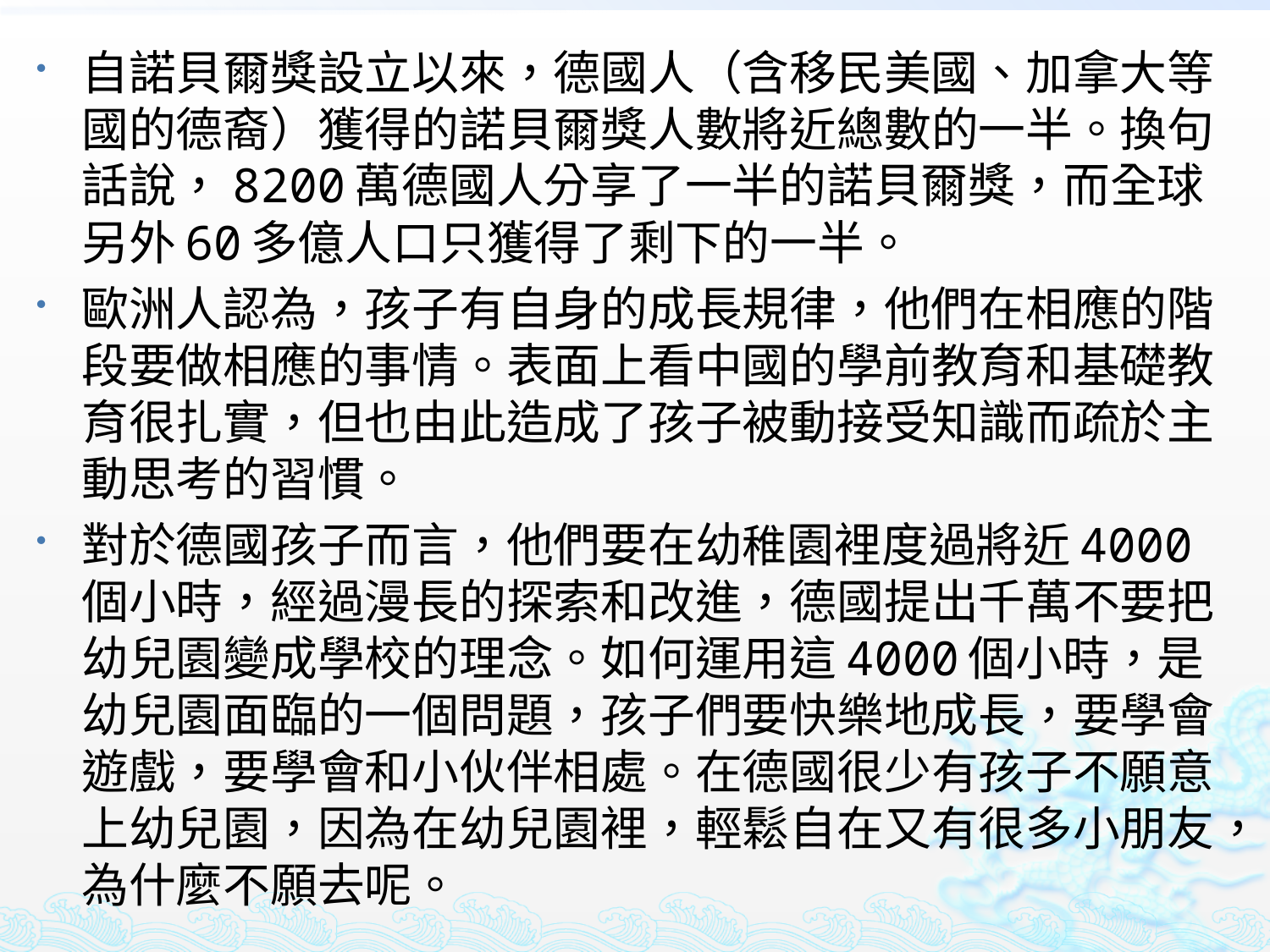

自諾貝爾獎設立以來，德國人（含移民美國、加拿大等國的德裔）獲得的諾貝爾獎人數將近總數的一半。換句話說，8200萬德國人分享了一半的諾貝爾獎，而全球另外60多億人口只獲得了剩下的一半。
歐洲人認為，孩子有自身的成長規律，他們在相應的階段要做相應的事情。表面上看中國的學前教育和基礎教育很扎實，但也由此造成了孩子被動接受知識而疏於主動思考的習慣。
對於德國孩子而言，他們要在幼稚園裡度過將近4000個小時，經過漫長的探索和改進，德國提出千萬不要把幼兒園變成學校的理念。如何運用這4000個小時，是幼兒園面臨的一個問題，孩子們要快樂地成長，要學會遊戲，要學會和小伙伴相處。在德國很少有孩子不願意上幼兒園，因為在幼兒園裡，輕鬆自在又有很多小朋友，為什麼不願去呢。